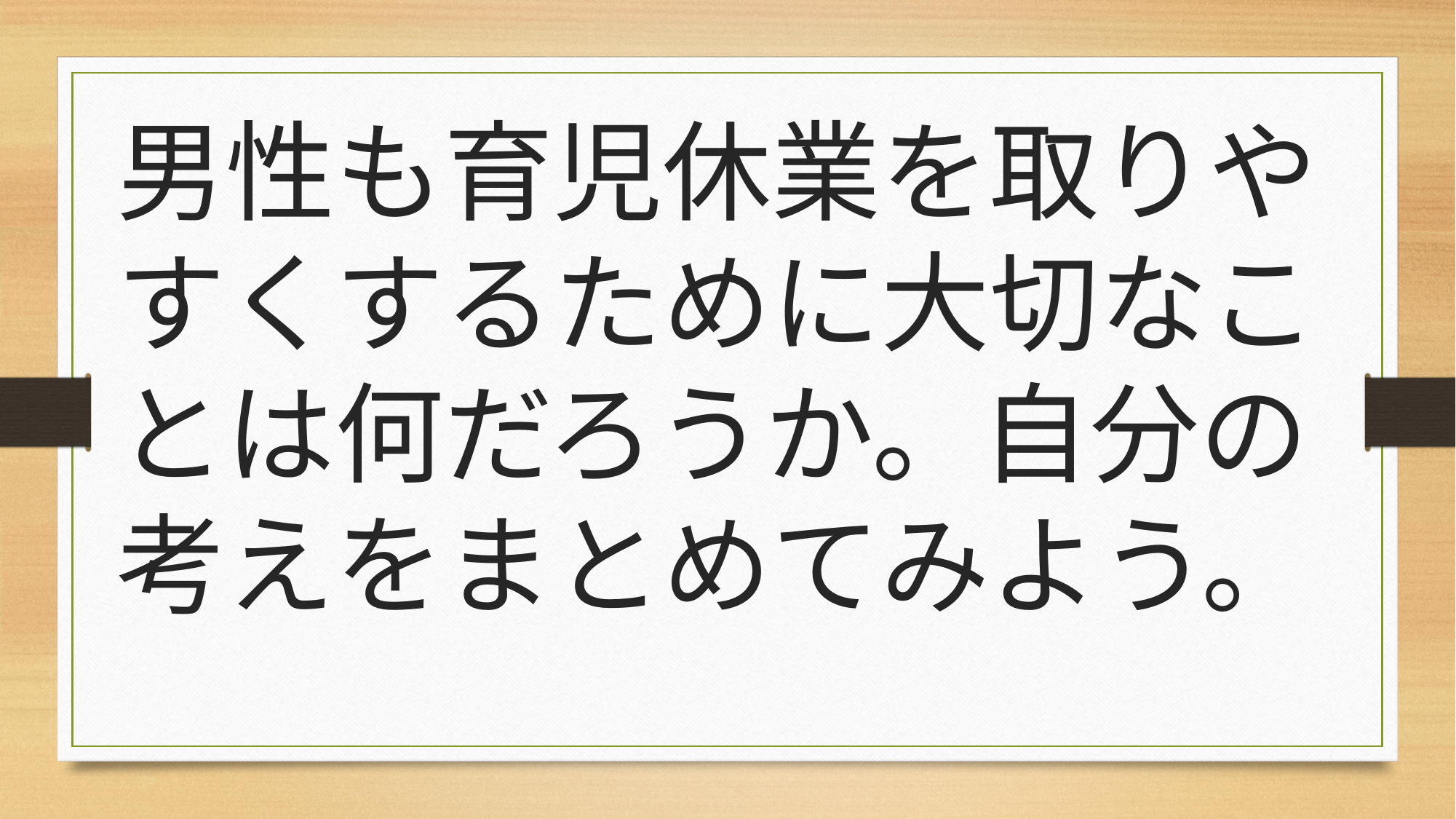

男性も育児休業を取りやすくするために大切なことは何だろうか。自分の考えをまとめてみよう。